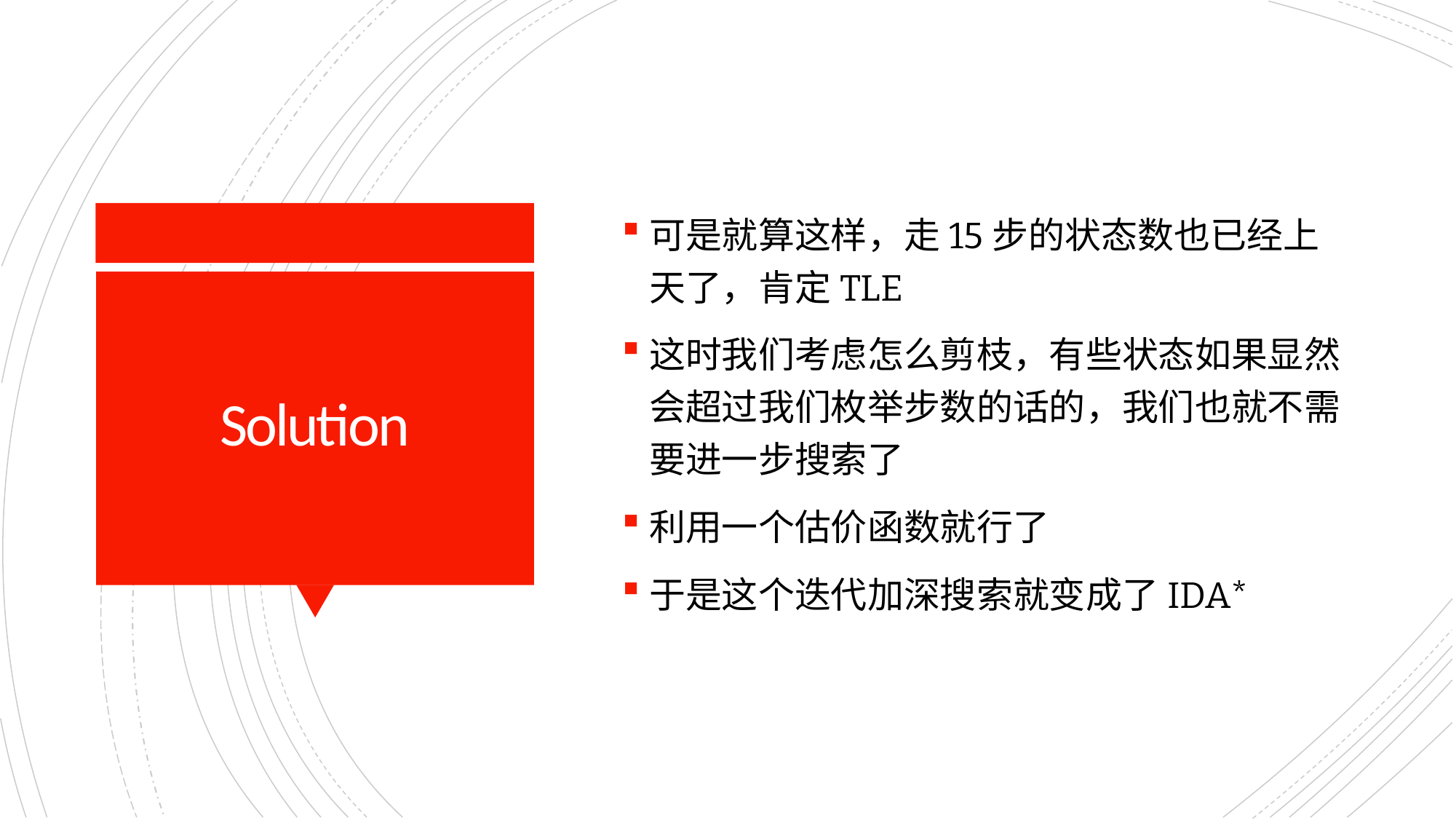

可是就算这样，走15步的状态数也已经上天了，肯定TLE
这时我们考虑怎么剪枝，有些状态如果显然会超过我们枚举步数的话的，我们也就不需要进一步搜索了
利用一个估价函数就行了
于是这个迭代加深搜索就变成了IDA*
# Solution